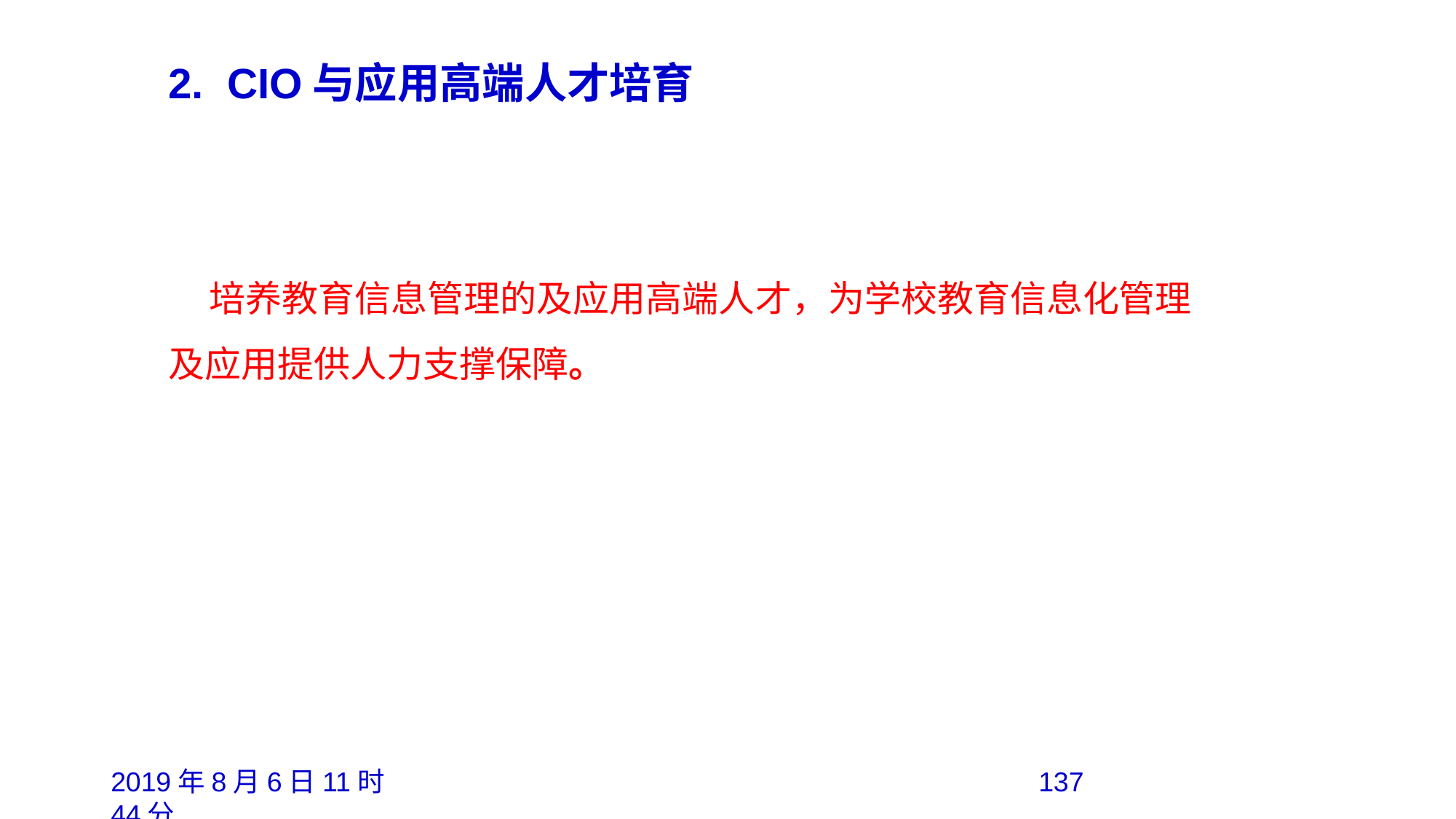

2.  CIO与应用高端人才培育
    培养教育信息管理的及应用高端人才，为学校教育信息化管理及应用提供人力支撑保障。
2019年8月6日11时44分

137